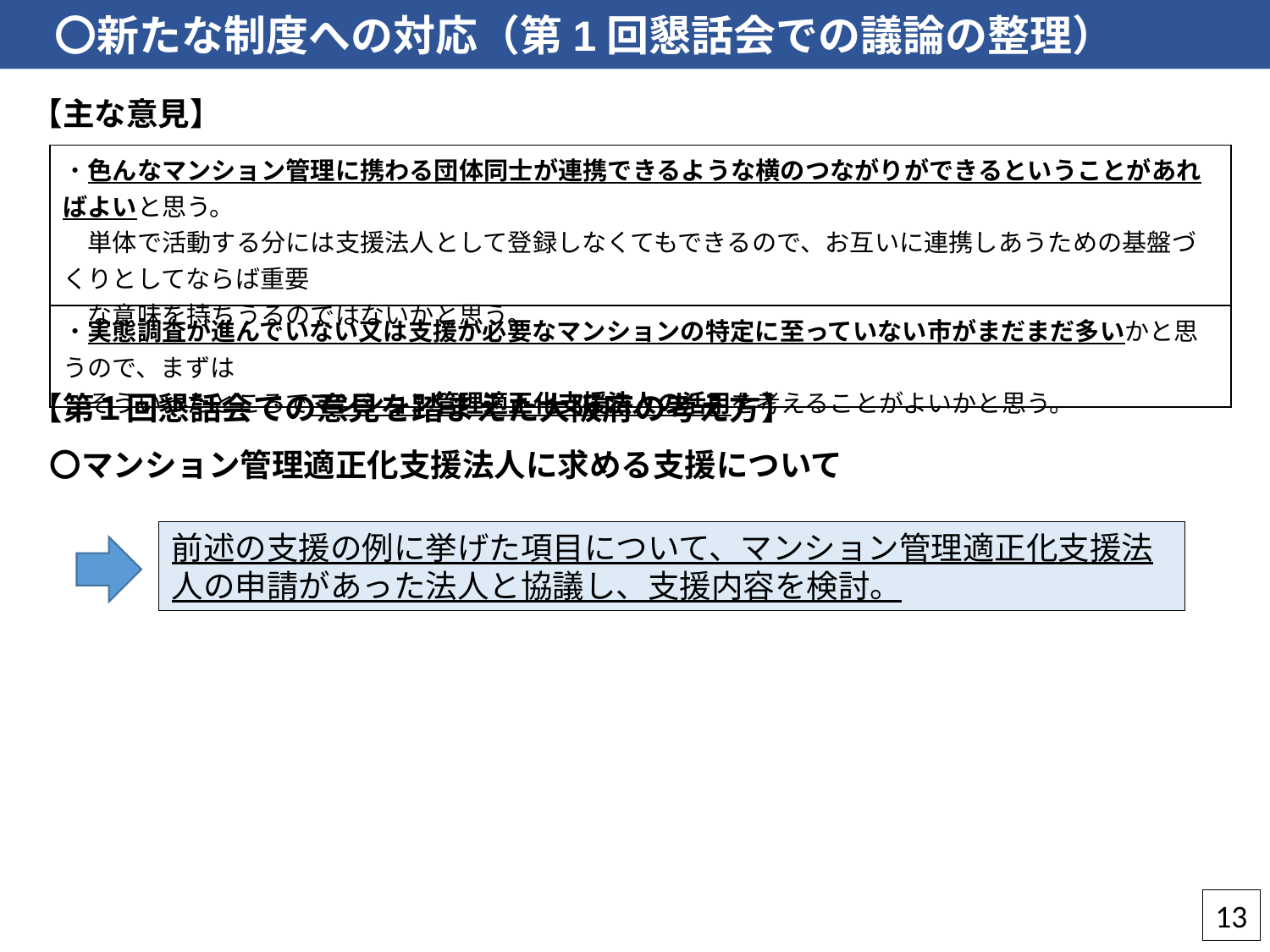

〇新たな制度への対応（第1回懇話会での議論の整理）
【主な意見】
| ・色んなマンション管理に携わる団体同士が連携できるような横のつながりができるということがあればよいと思う。 　単体で活動する分には支援法人として登録しなくてもできるので、お互いに連携しあうための基盤づくりとしてならば重要 　な意味を持ちうるのではないかと思う。 |
| --- |
| ・実態調査が進んでいない又は支援が必要なマンションの特定に至っていない市がまだまだ多いかと思うので、まずは 　そういったところでマンション管理適正化支援法人の活用を考えることがよいかと思う。 |
【第１回懇話会での意見を踏まえた大阪府の考え方】
〇マンション管理適正化支援法人に求める支援について
前述の支援の例に挙げた項目について、マンション管理適正化支援法人の申請があった法人と協議し、支援内容を検討。

13